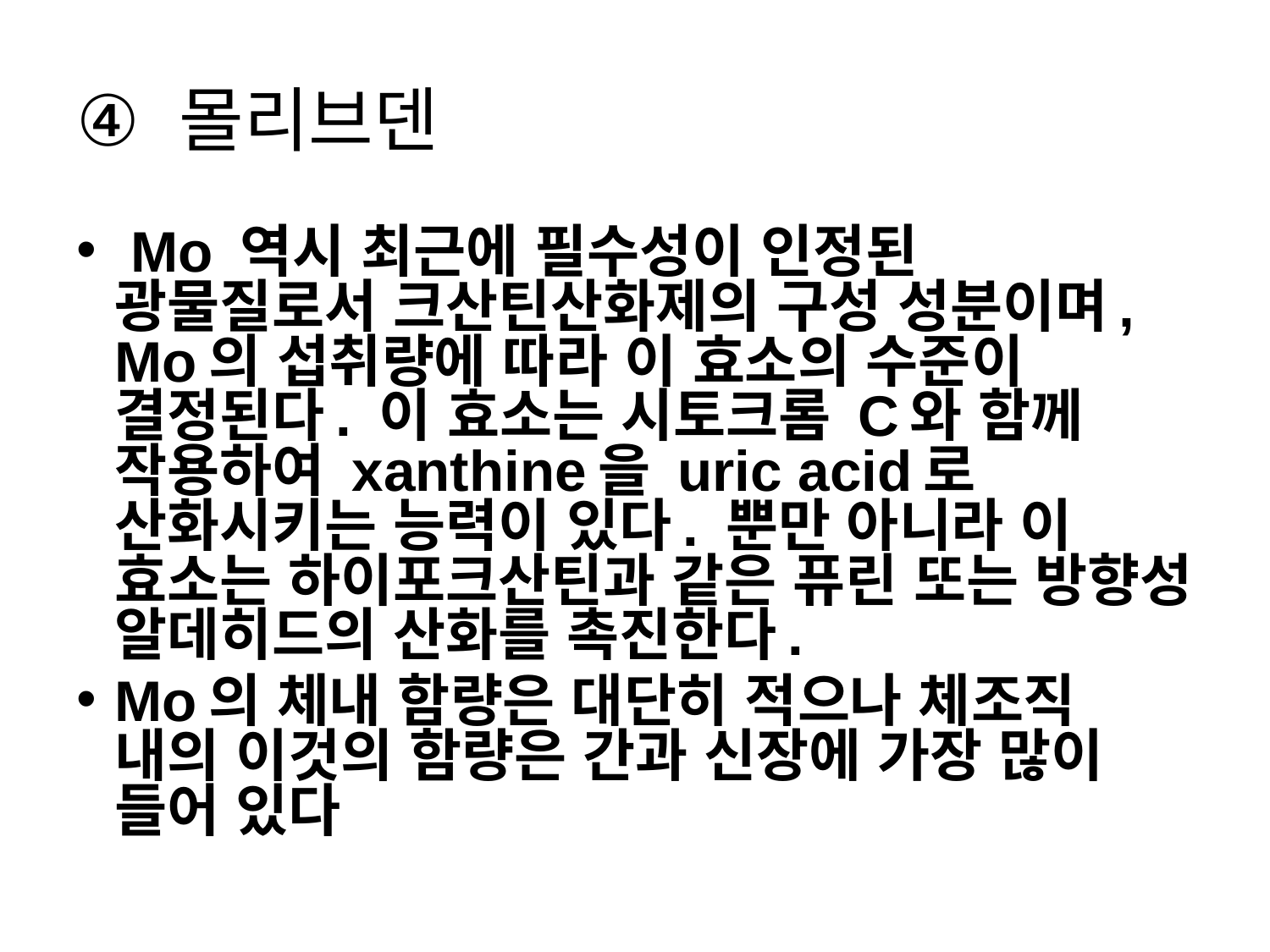

# 몰리브덴
 Mo 역시 최근에 필수성이 인정된 광물질로서 크산틴산화제의 구성 성분이며, Mo의 섭취량에 따라 이 효소의 수준이 결정된다. 이 효소는 시토크롬 C와 함께 작용하여 xanthine을 uric acid로 산화시키는 능력이 있다. 뿐만 아니라 이 효소는 하이포크산틴과 같은 퓨린 또는 방향성 알데히드의 산화를 촉진한다.
Mo의 체내 함량은 대단히 적으나 체조직 내의 이것의 함량은 간과 신장에 가장 많이 들어 있다